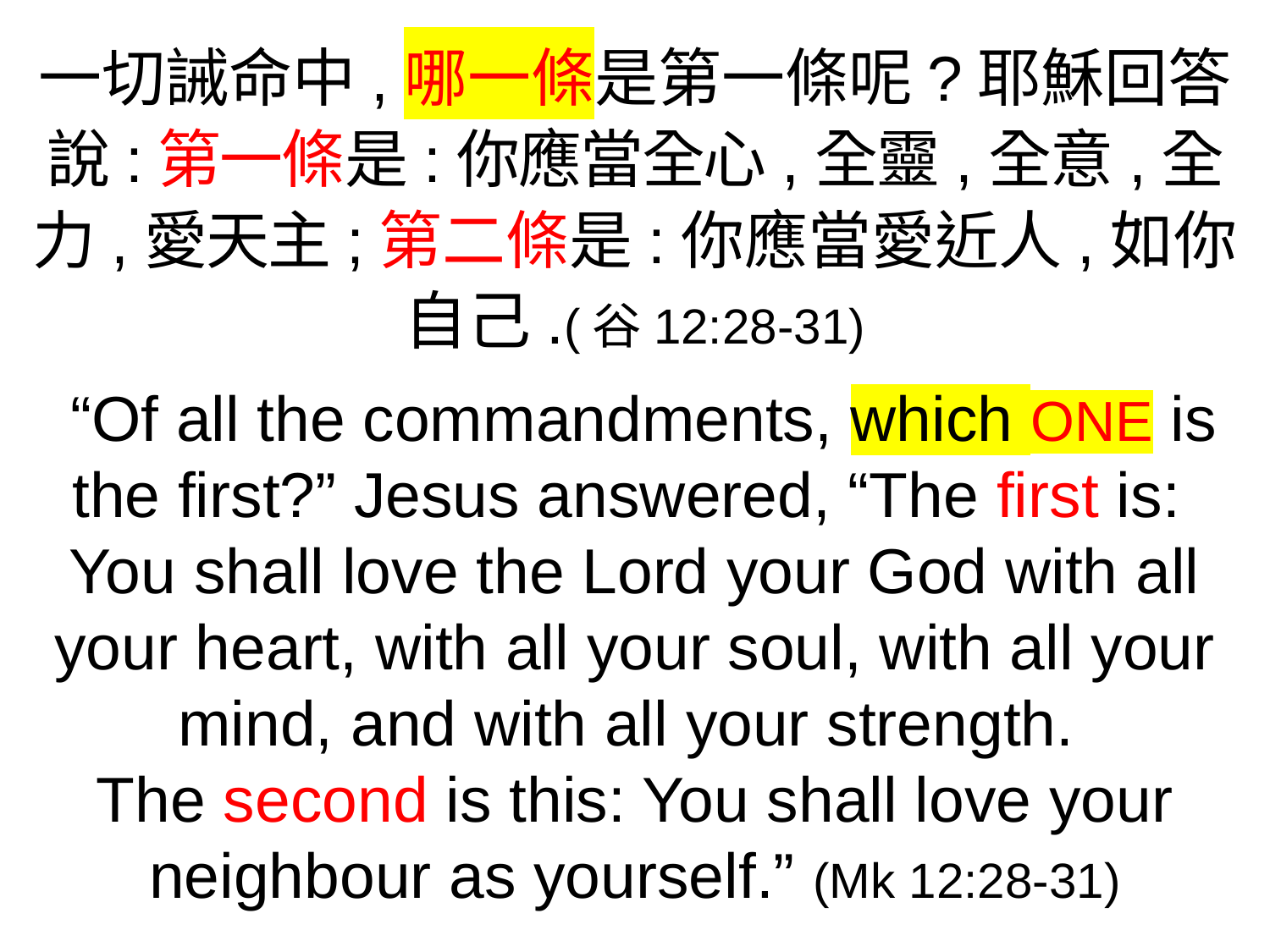

一切誡命中,哪一條是第一條呢?耶穌回答說:第一條是:你應當全心,全靈,全意,全力,愛天主;第二條是:你應當愛近人,如你自己.(谷12:28-31)
 “Of all the commandments, which ONE is the first?” Jesus answered, “The first is:
You shall love the Lord your God with all your heart, with all your soul, with all your mind, and with all your strength.
The second is this: You shall love your neighbour as yourself.” (Mk 12:28-31)